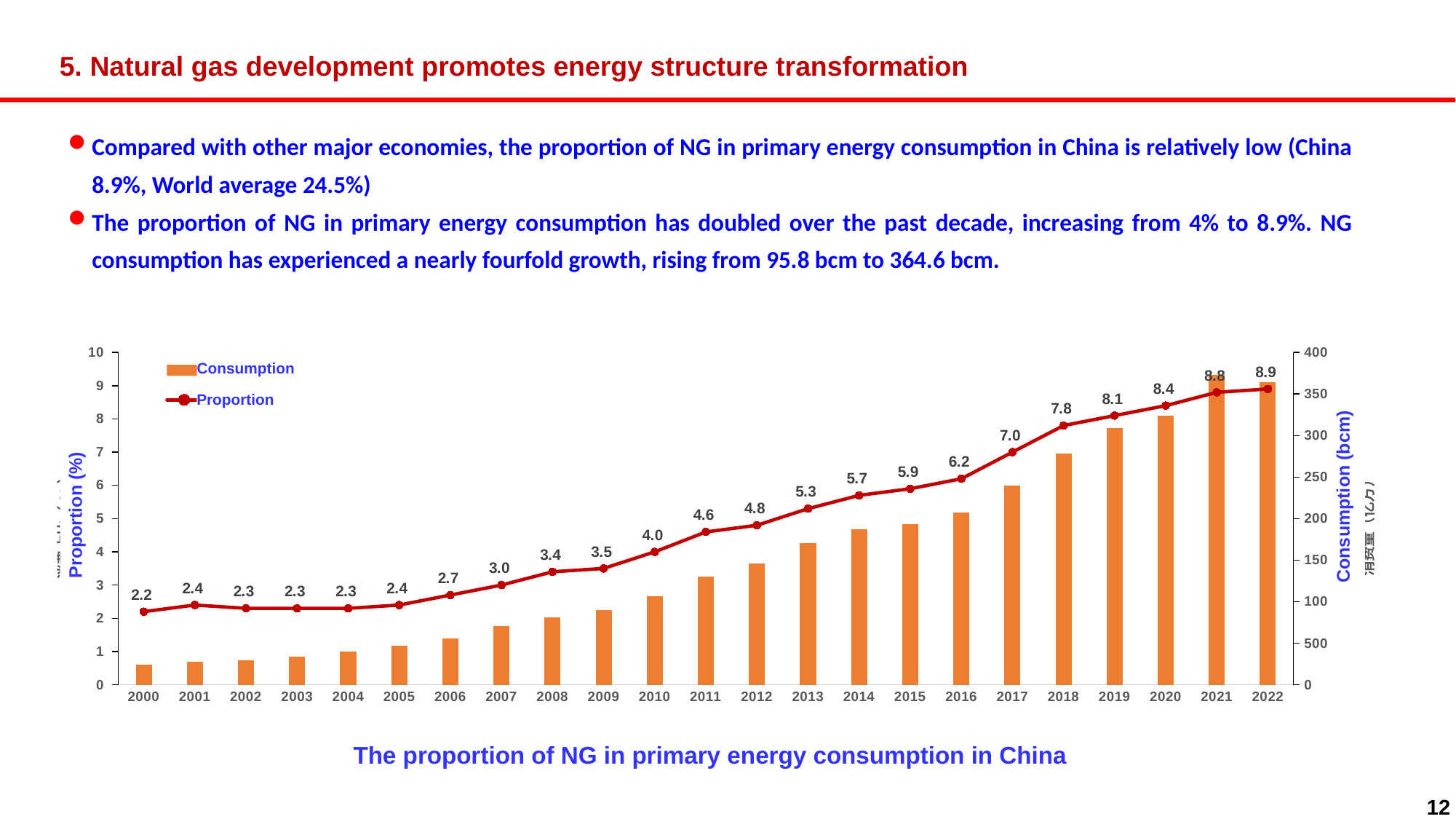

5. Natural gas development promotes energy structure transformation
Compared with other major economies, the proportion of NG in primary energy consumption in China is relatively low (China 8.9%, World average 24.5%)
The proportion of NG in primary energy consumption has doubled over the past decade, increasing from 4% to 8.9%. NG consumption has experienced a nearly fourfold growth, rising from 95.8 bcm to 364.6 bcm.

### Chart

| Category | 天然气消费量 | 天然气占一次能源消费比例 |
|---|---|---|
| 2000 | 245.03 | 2.20000136087749 |
| 2001 | 274.3 | 2.400001285785 |
| 2002 | 291.84 | 2.29999941029739 |
| 2003 | 339.08 | 2.30000050740044 |
| 2004 | 396.72 | 2.2999986972438 |
| 2005 | 467.63 | 2.40000153040338 |
| 2006 | 561.41 | 2.70000034908035 |
| 2007 | 705.23 | 3.0 |
| 2008 | 812.94 | 3.39999875238217 |
| 2009 | 895.2 | 3.5 |
| 2010 | 1069.41 | 4.0 |
| 2011 | 1305.3 | 4.60000051673845 |
| 2012 | 1463.0 | 4.79999900531658 |
| 2013 | 1705.37 | 5.3000002398582 |
| 2014 | 1868.94 | 5.69999953030253 |
| 2015 | 1931.75 | 5.90000116304765 |
| 2016 | 2078.06 | 6.20000045890611 |
| 2017 | 2393.7 | 6.99999781508064 |
| 2018 | 2787.31291333101 | 7.8 |
| 2019 | 3088.06310254163 | 8.1 |
| 2020 | 3240.0 | 8.4 |
| 2021 | 3726.0 | 8.8 |
| 2022 | 3646.0 | 8.9 |
Consumption
Proportion
Consumption (bcm)
Proportion (%)

The proportion of NG in primary energy consumption in China